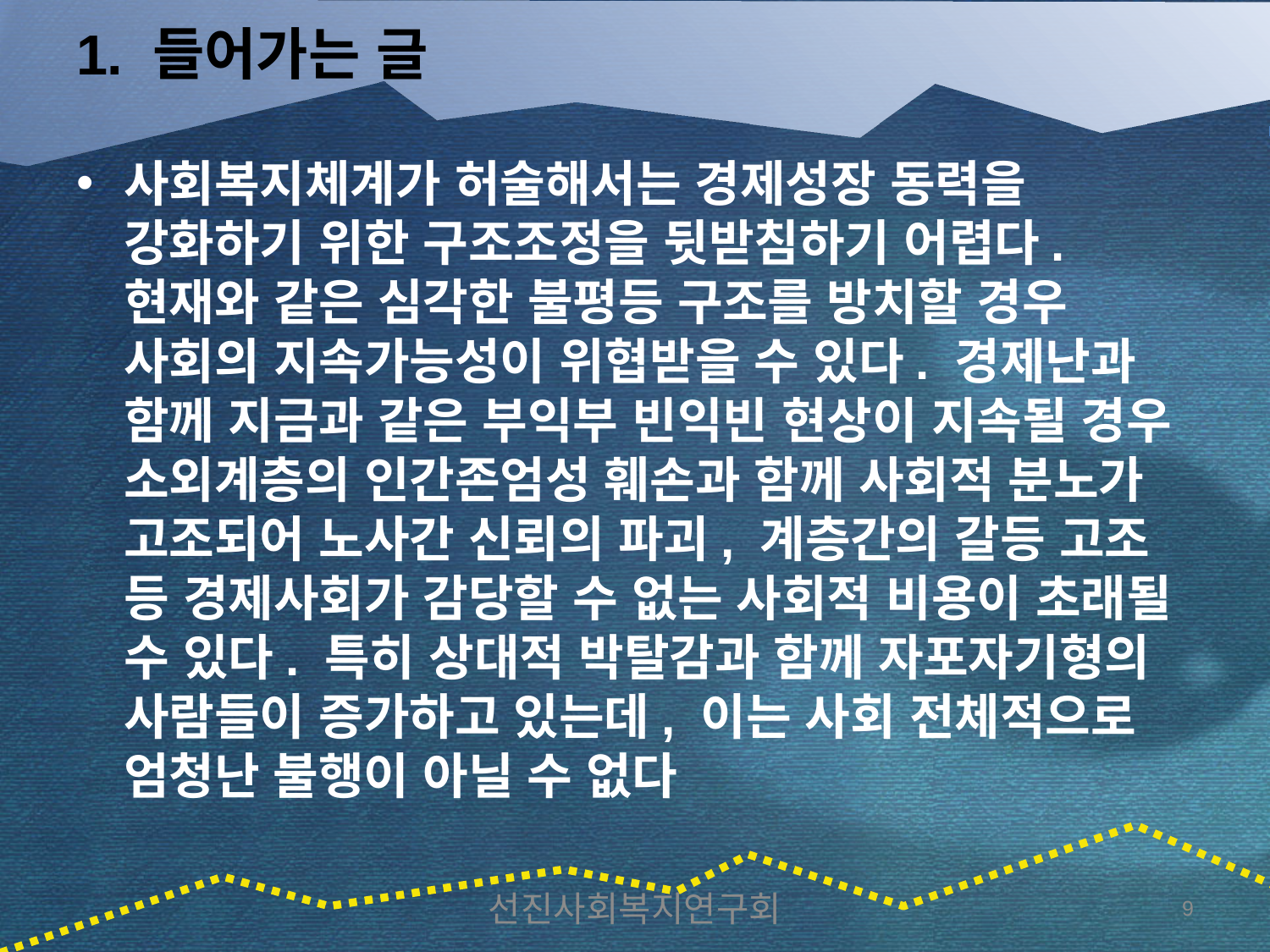

# 1. 들어가는 글
사회복지체계가 허술해서는 경제성장 동력을 강화하기 위한 구조조정을 뒷받침하기 어렵다. 현재와 같은 심각한 불평등 구조를 방치할 경우 사회의 지속가능성이 위협받을 수 있다. 경제난과 함께 지금과 같은 부익부 빈익빈 현상이 지속될 경우 소외계층의 인간존엄성 훼손과 함께 사회적 분노가 고조되어 노사간 신뢰의 파괴, 계층간의 갈등 고조 등 경제사회가 감당할 수 없는 사회적 비용이 초래될 수 있다. 특히 상대적 박탈감과 함께 자포자기형의 사람들이 증가하고 있는데, 이는 사회 전체적으로 엄청난 불행이 아닐 수 없다
선진사회복지연구회
9